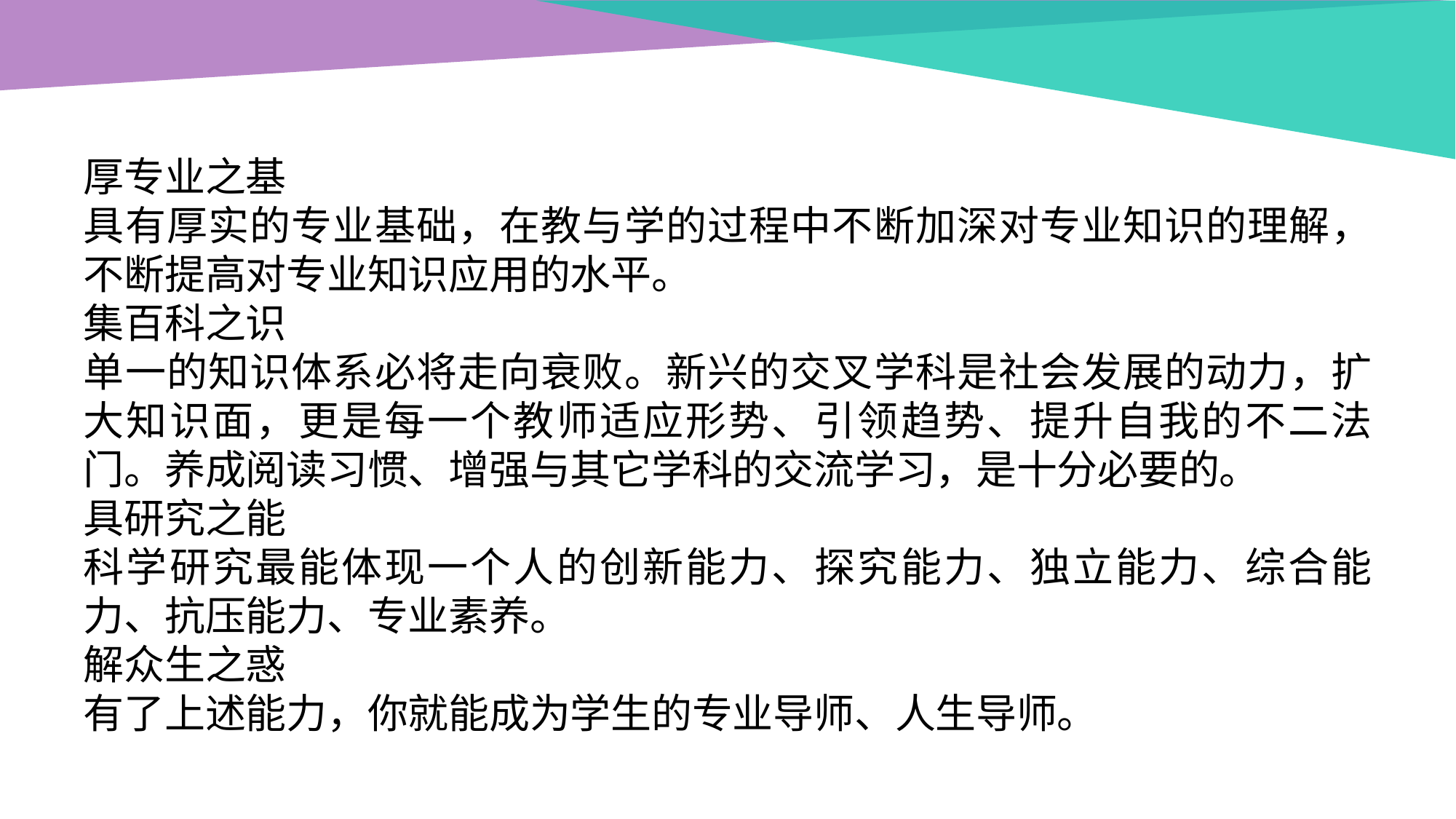

厚专业之基
具有厚实的专业基础，在教与学的过程中不断加深对专业知识的理解，不断提高对专业知识应用的水平。
集百科之识
单一的知识体系必将走向衰败。新兴的交叉学科是社会发展的动力，扩大知识面，更是每一个教师适应形势、引领趋势、提升自我的不二法门。养成阅读习惯、增强与其它学科的交流学习，是十分必要的。
具研究之能
科学研究最能体现一个人的创新能力、探究能力、独立能力、综合能力、抗压能力、专业素养。
解众生之惑
有了上述能力，你就能成为学生的专业导师、人生导师。